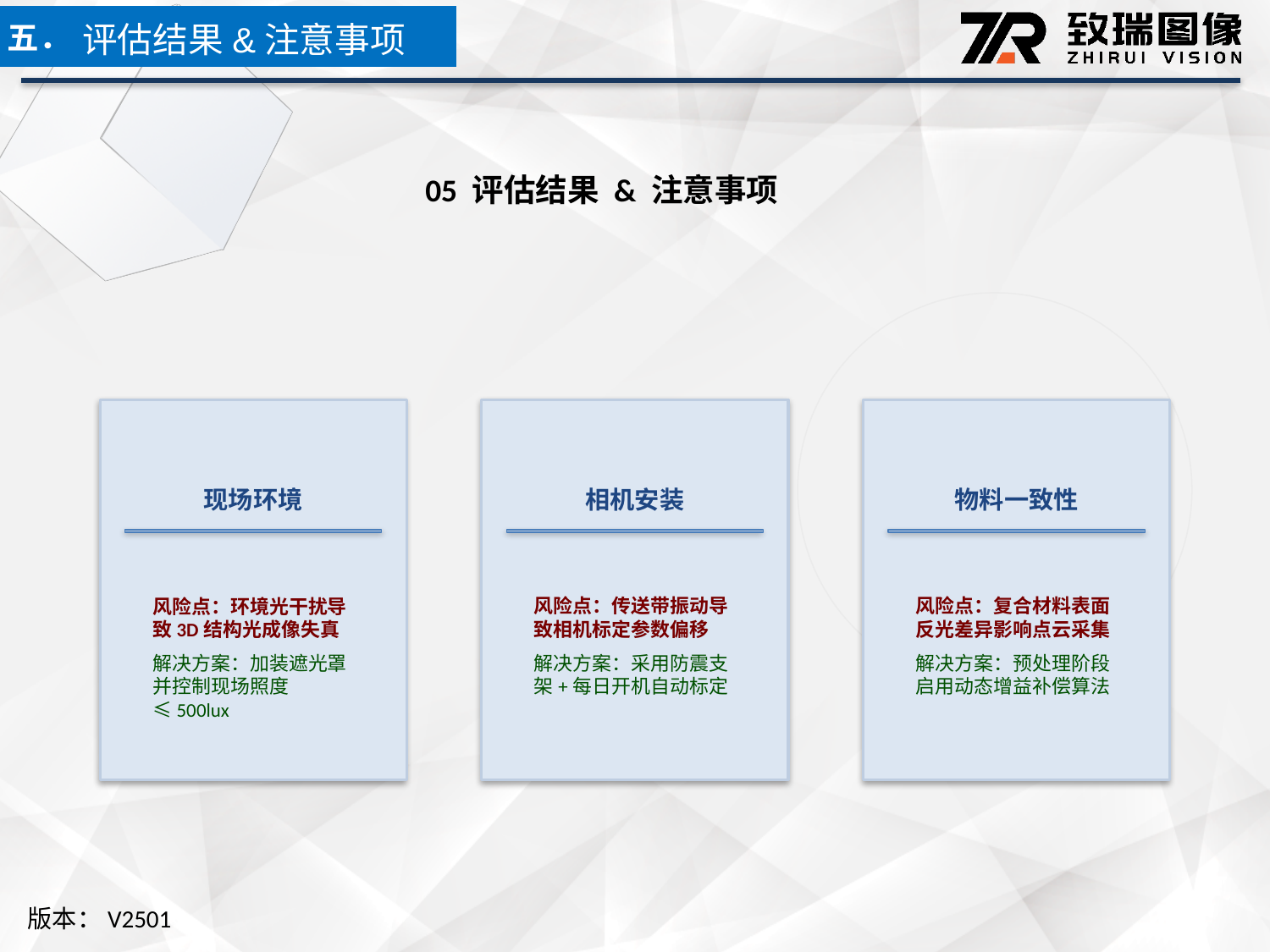

五．
评估结果&注意事项

05 评估结果 & 注意事项

现场环境

相机安装

物料一致性

风险点：环境光干扰导致3D结构光成像失真
解决方案：加装遮光罩并控制现场照度≤500lux

风险点：传送带振动导致相机标定参数偏移
解决方案：采用防震支架+每日开机自动标定

风险点：复合材料表面反光差异影响点云采集
解决方案：预处理阶段启用动态增益补偿算法